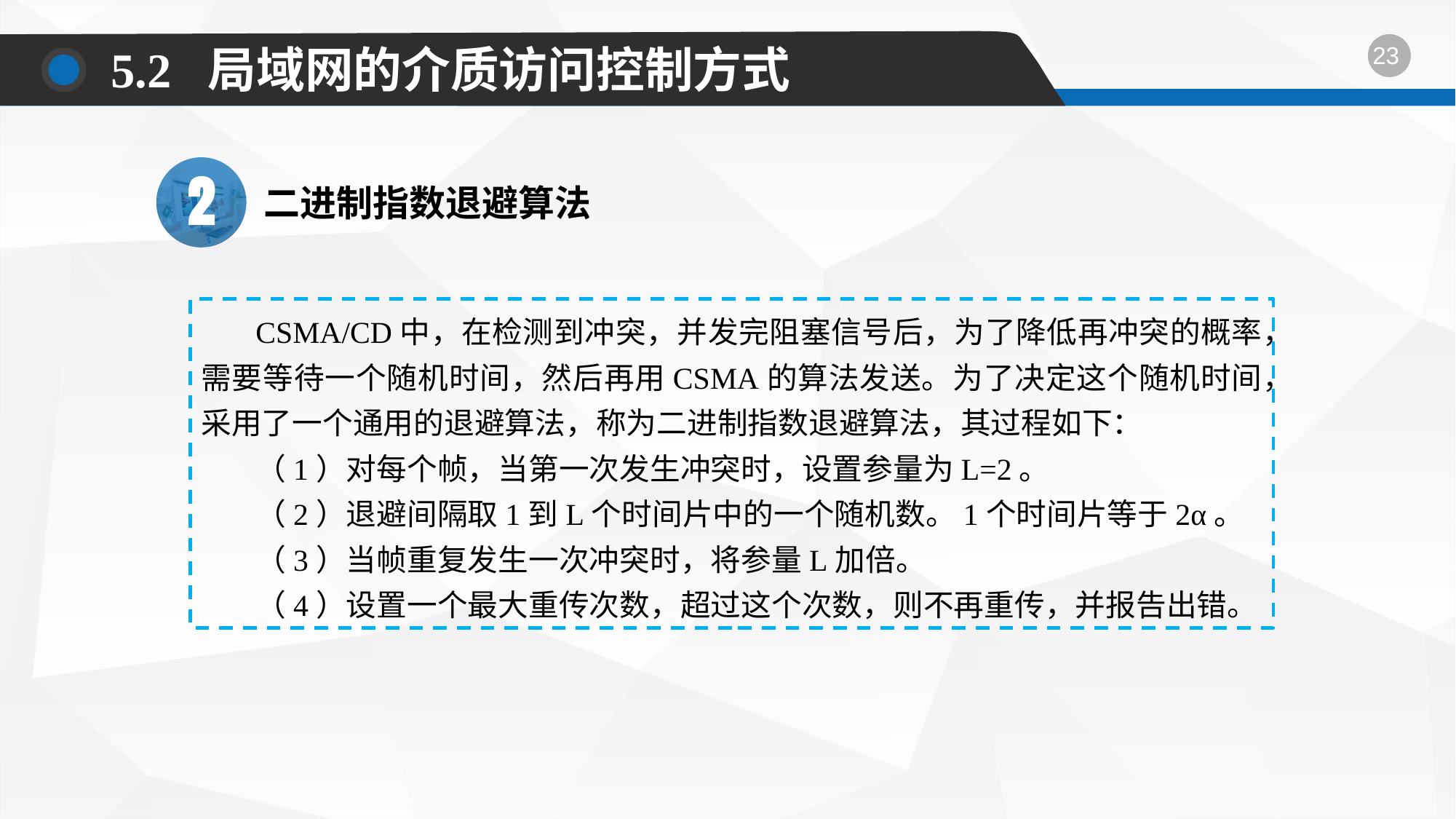

5.2  局域网的介质访问控制方式

2
二进制指数退避算法
CSMA/CD中，在检测到冲突，并发完阻塞信号后，为了降低再冲突的概率，需要等待一个随机时间，然后再用CSMA的算法发送。为了决定这个随机时间，采用了一个通用的退避算法，称为二进制指数退避算法，其过程如下：
（1）对每个帧，当第一次发生冲突时，设置参量为L=2。
（2）退避间隔取1到L个时间片中的一个随机数。1个时间片等于2α。
（3）当帧重复发生一次冲突时，将参量L加倍。
（4）设置一个最大重传次数，超过这个次数，则不再重传，并报告出错。